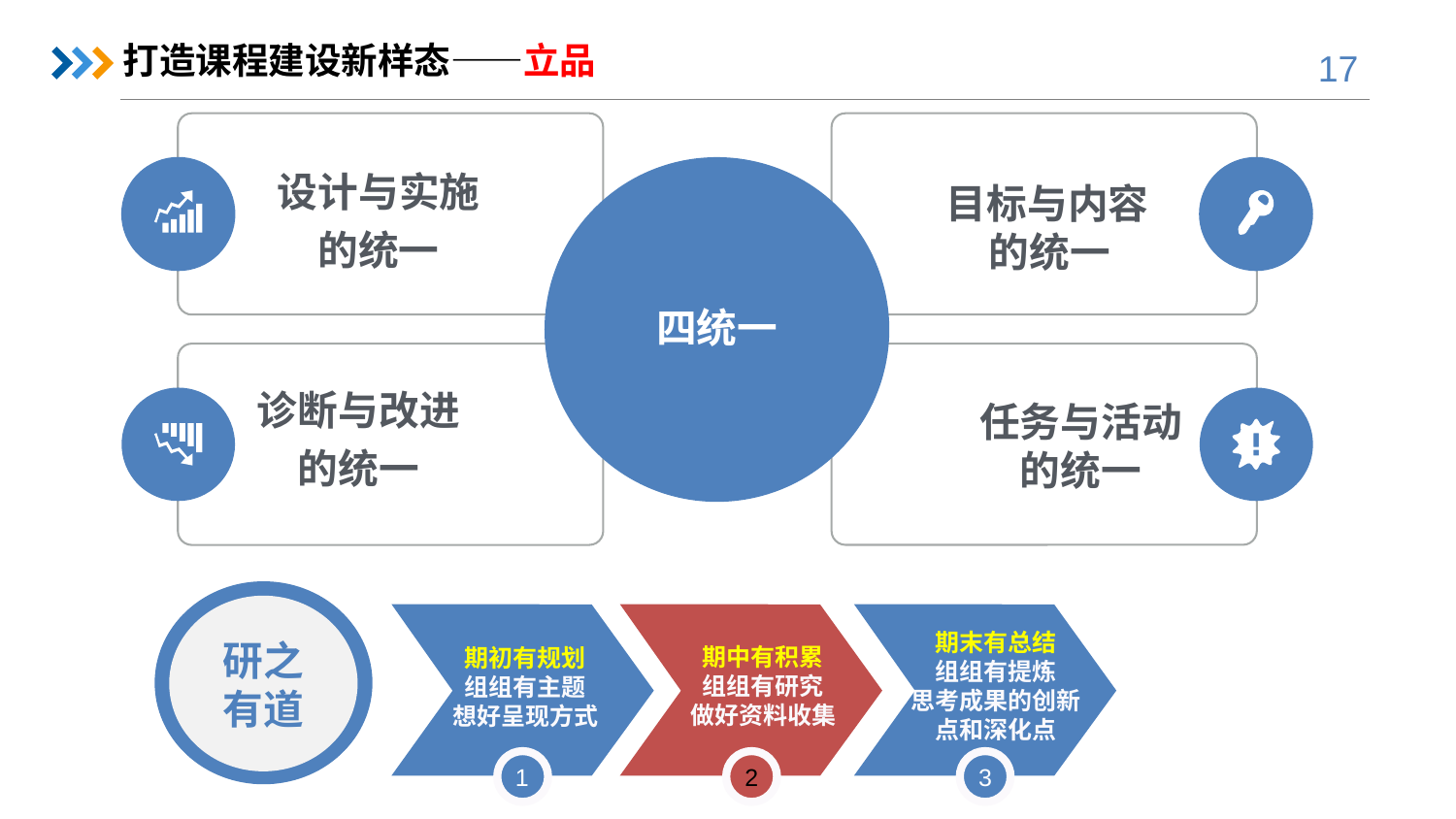

打造课程建设新样态——立品

设计与实施
的统一
目标与内容
的统一
四统一

诊断与改进的统一

任务与活动的统一

研之
有道

期初有规划
组组有主题
想好呈现方式

期中有积累
组组有研究
做好资料收集

期末有总结
组组有提炼
思考成果的创新点和深化点

1

2

3